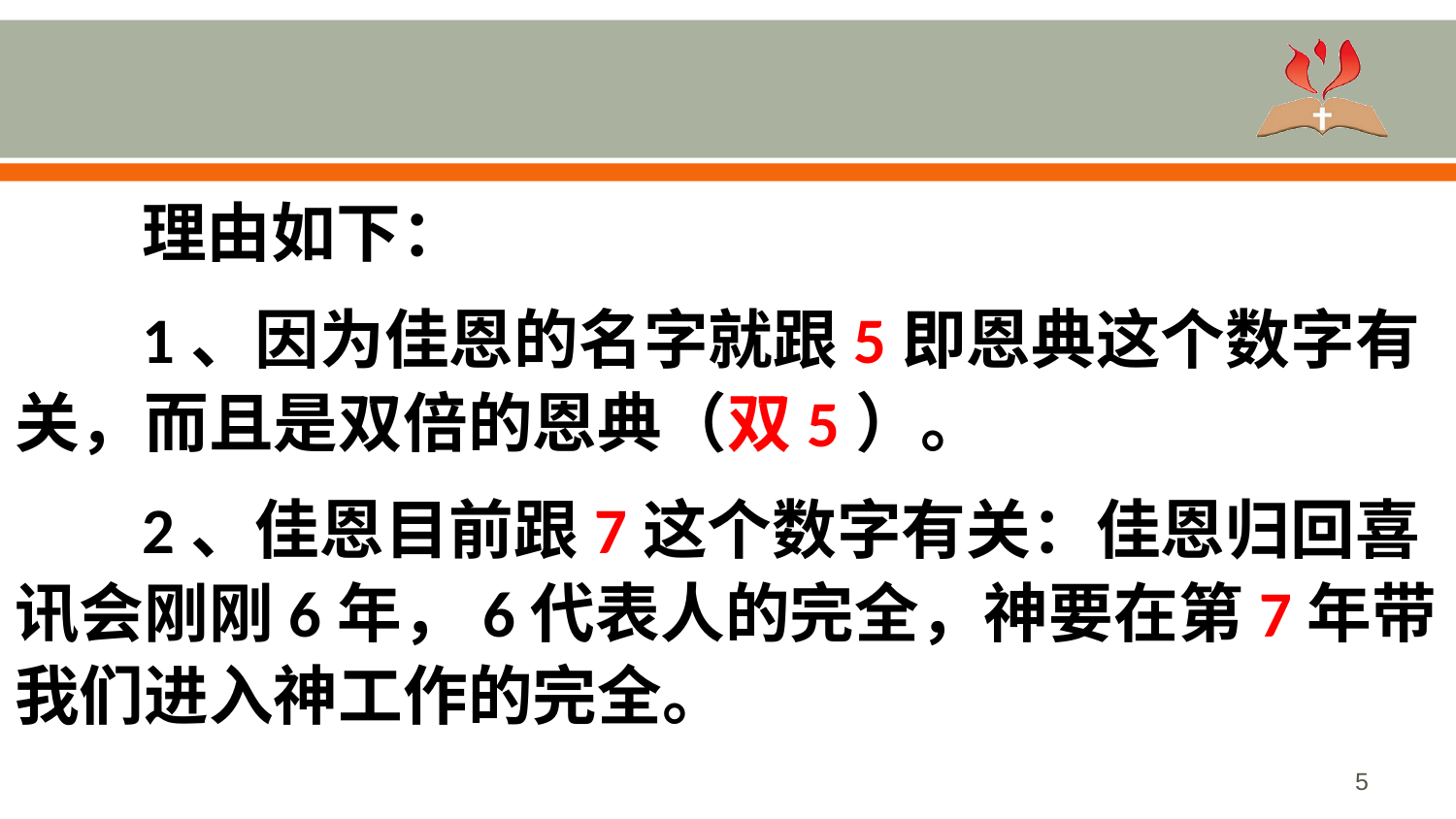

理由如下：
1、因为佳恩的名字就跟5即恩典这个数字有关，而且是双倍的恩典（双5）。
2、佳恩目前跟7这个数字有关：佳恩归回喜讯会刚刚6年，6代表人的完全，神要在第7年带我们进入神工作的完全。

5